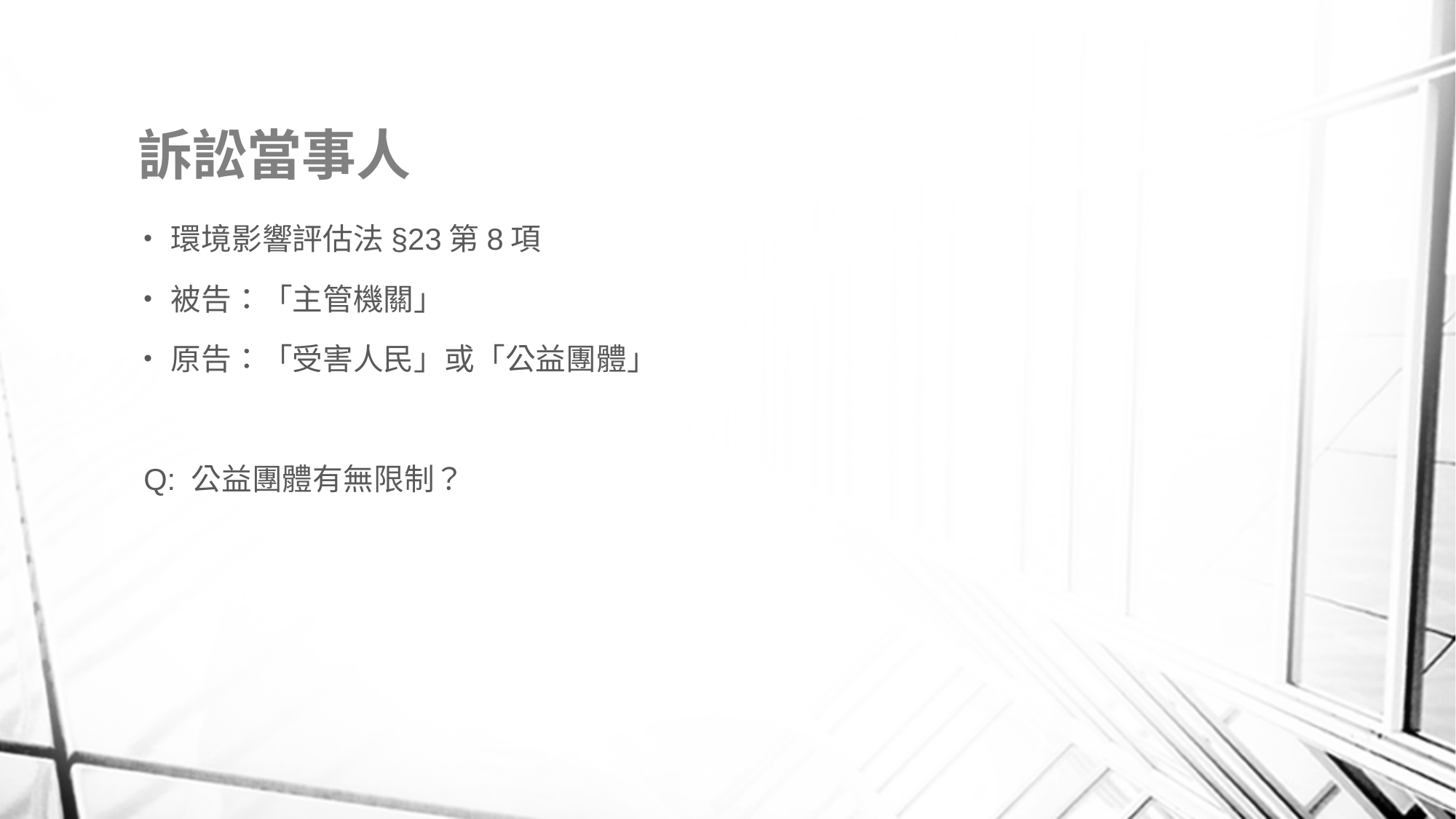

# 訴訟當事人
環境影響評估法§23第8項
被告：「主管機關」
原告：「受害人民」或「公益團體」

Q: 公益團體有無限制？